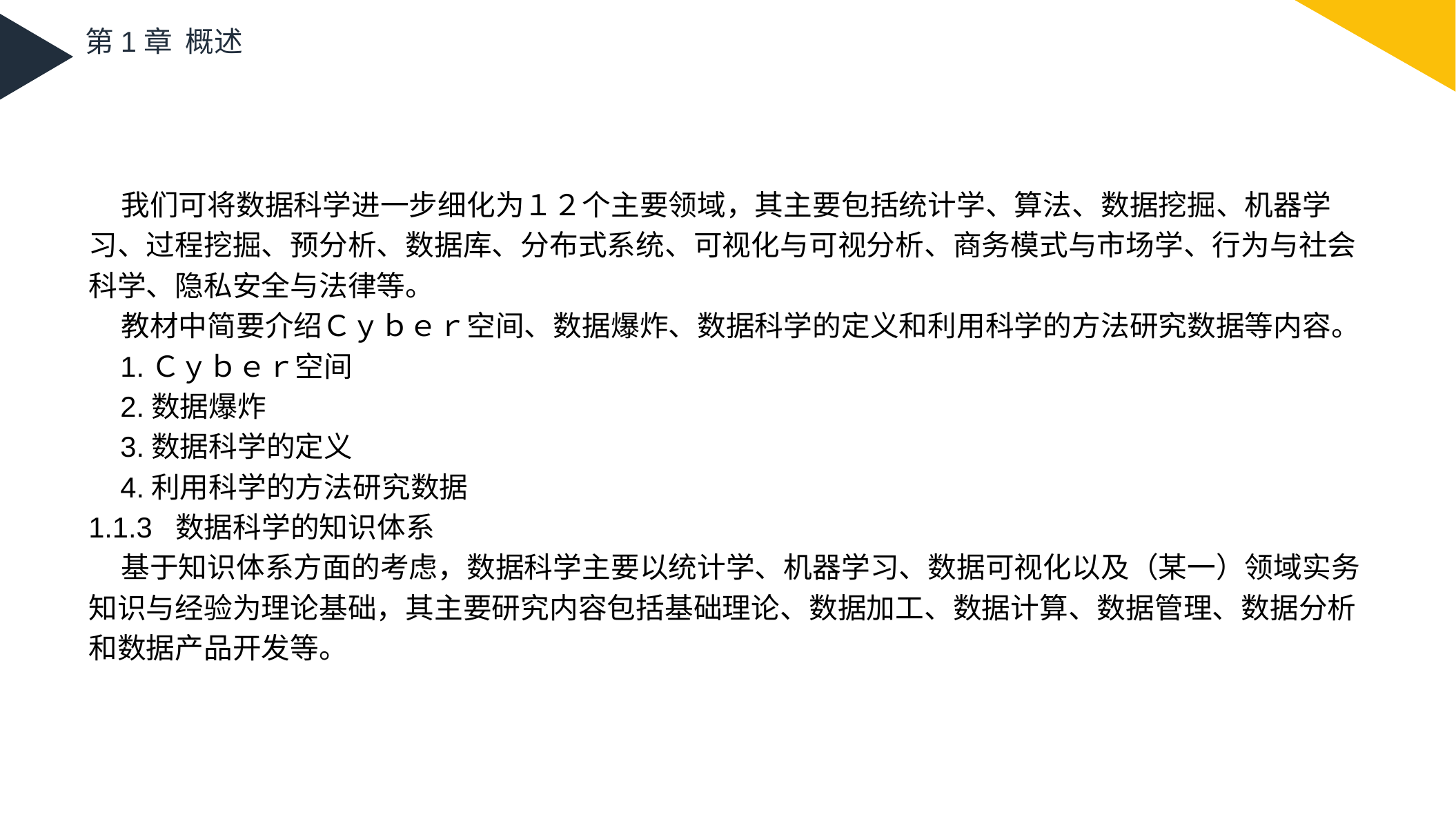

第1章  概述
    我们可将数据科学进一步细化为１２个主要领域，其主要包括统计学、算法、数据挖掘、机器学习、过程挖掘、预分析、数据库、分布式系统、可视化与可视分析、商务模式与市场学、行为与社会科学、隐私安全与法律等。
    教材中简要介绍Ｃｙｂｅｒ空间、数据爆炸、数据科学的定义和利用科学的方法研究数据等内容。
    1.Ｃｙｂｅｒ空间
    2.数据爆炸
    3.数据科学的定义
    4.利用科学的方法研究数据
1.1.3  数据科学的知识体系
    基于知识体系方面的考虑，数据科学主要以统计学、机器学习、数据可视化以及（某一）领域实务知识与经验为理论基础，其主要研究内容包括基础理论、数据加工、数据计算、数据管理、数据分析和数据产品开发等。